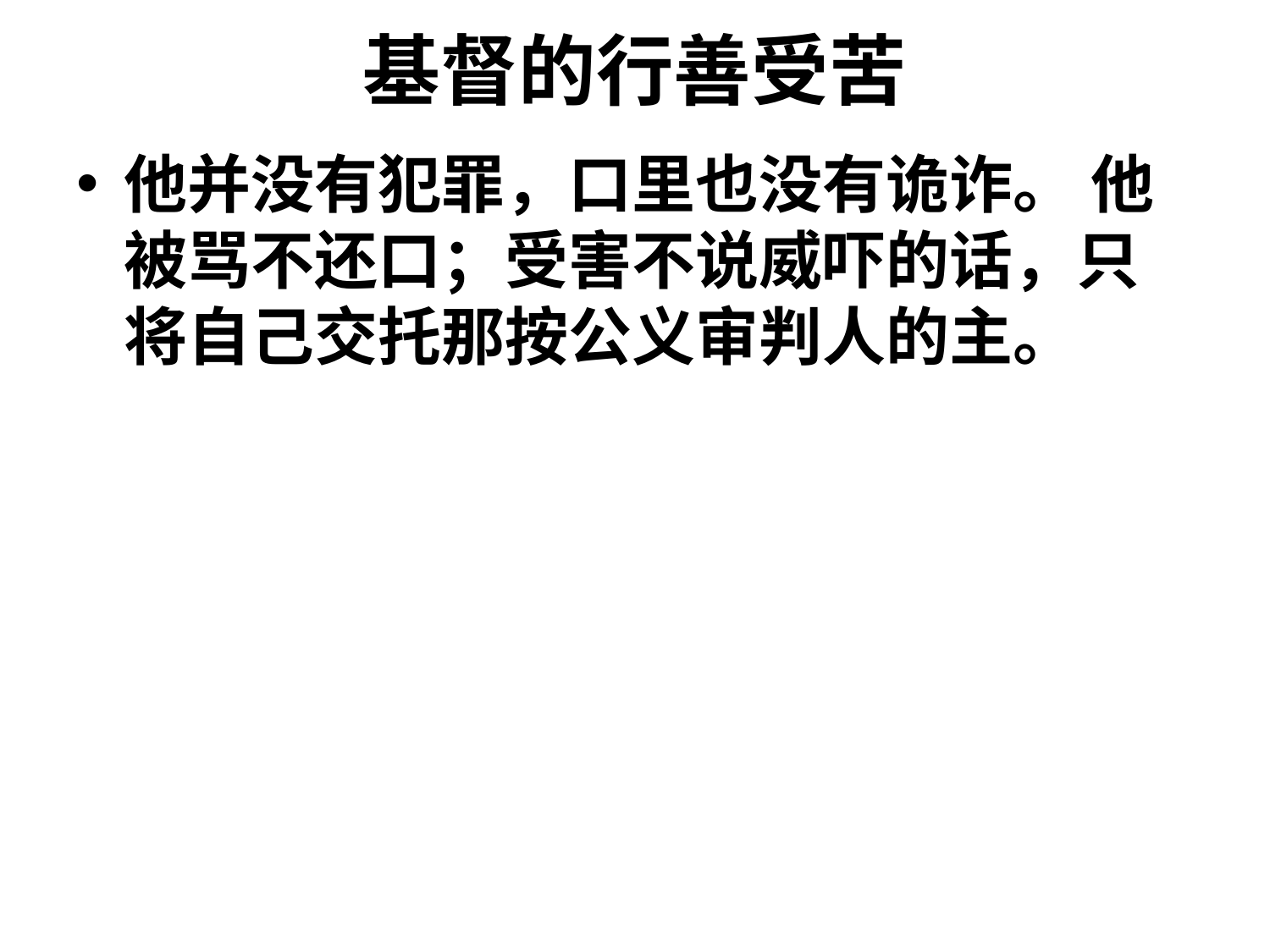

# 基督的行善受苦
他并没有犯罪，口里也没有诡诈。 他被骂不还口；受害不说威吓的话，只将自己交托那按公义审判人的主。